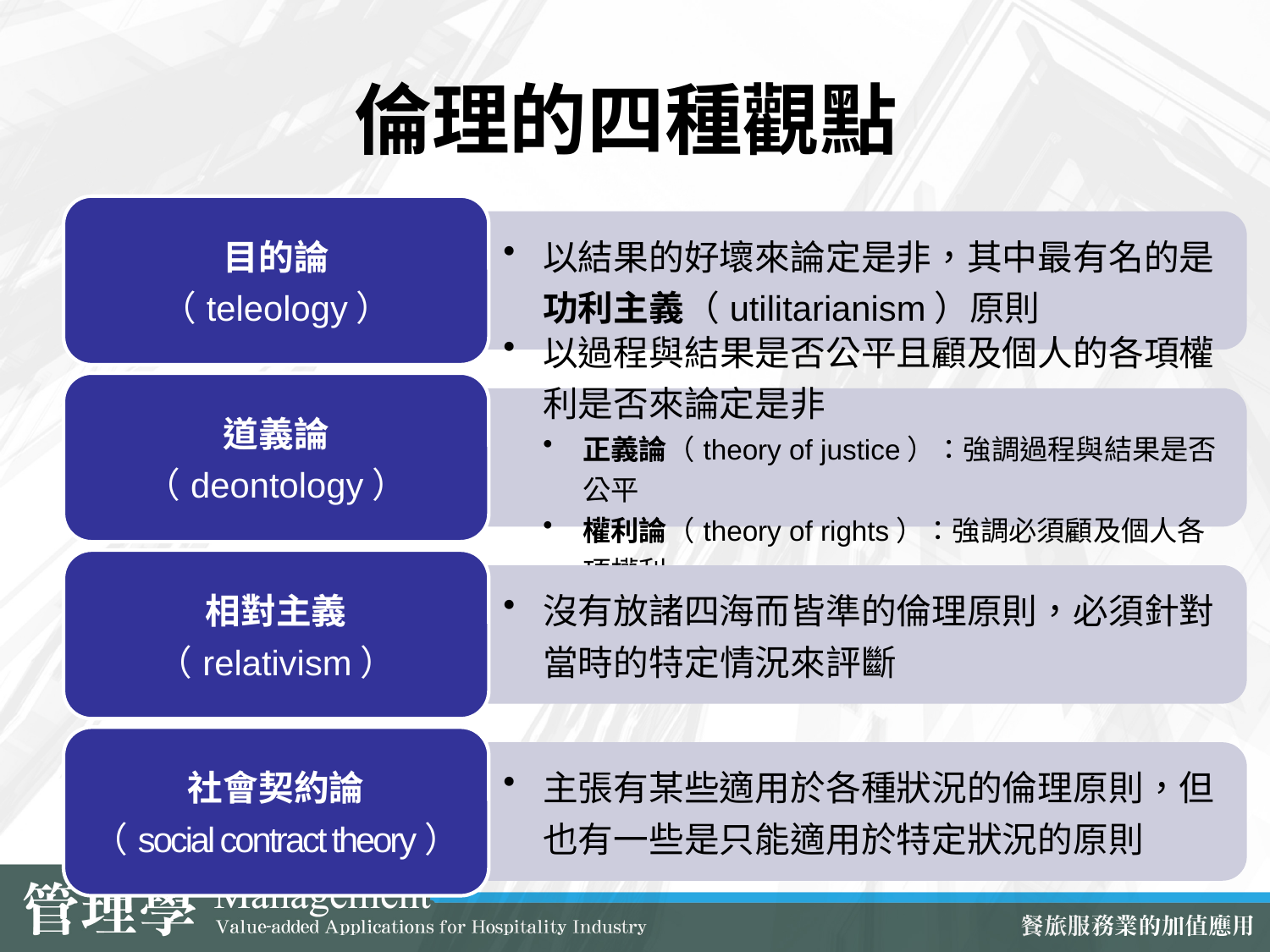

# 倫理的四種觀點
目的論
（teleology）
道義論
（deontology）
正義論（theory of justice）：強調過程與結果是否公平
權利論（theory of rights）：強調必須顧及個人各項權利
相對主義
（relativism）
社會契約論
（social contract theory）
以結果的好壞來論定是非，其中最有名的是功利主義（utilitarianism）原則
以過程與結果是否公平且顧及個人的各項權利是否來論定是非
沒有放諸四海而皆準的倫理原則，必須針對當時的特定情況來評斷
主張有某些適用於各種狀況的倫理原則，但也有一些是只能適用於特定狀況的原則